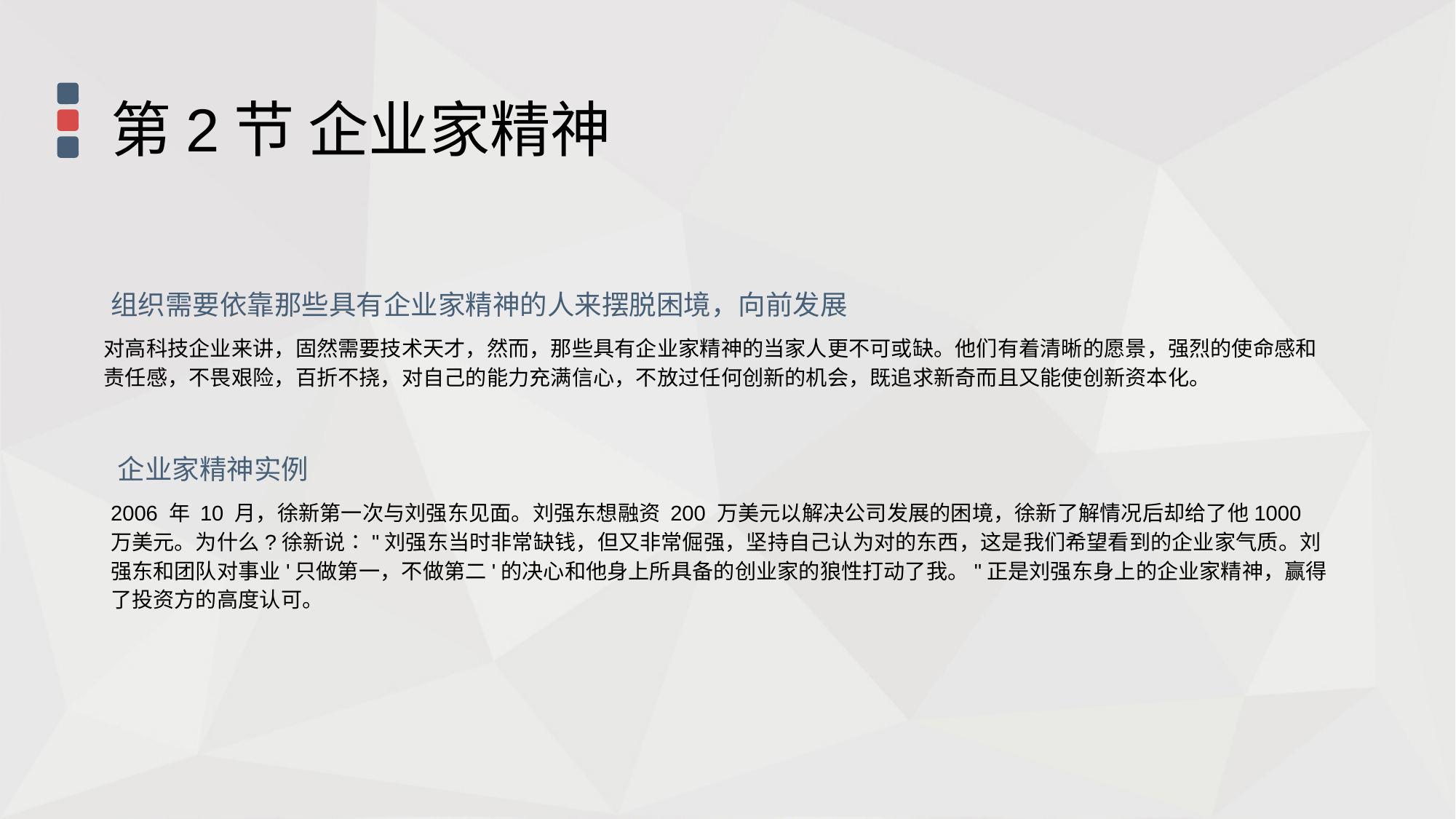

第2节 企业家精神
组织需要依靠那些具有企业家精神的人来摆脱困境，向前发展
对高科技企业来讲，固然需要技术天才，然而，那些具有企业家精神的当家人更不可或缺。他们有着清晰的愿景，强烈的使命感和责任感，不畏艰险，百折不挠，对自己的能力充满信心，不放过任何创新的机会，既追求新奇而且又能使创新资本化。
企业家精神实例
2006 年 10 月，徐新第一次与刘强东见面。刘强东想融资 200 万美元以解决公司发展的困境，徐新了解情况后却给了他1000 万美元。为什么?徐新说∶"刘强东当时非常缺钱，但又非常倔强，坚持自己认为对的东西，这是我们希望看到的企业家气质。刘强东和团队对事业'只做第一，不做第二'的决心和他身上所具备的创业家的狼性打动了我。"正是刘强东身上的企业家精神，赢得了投资方的高度认可。